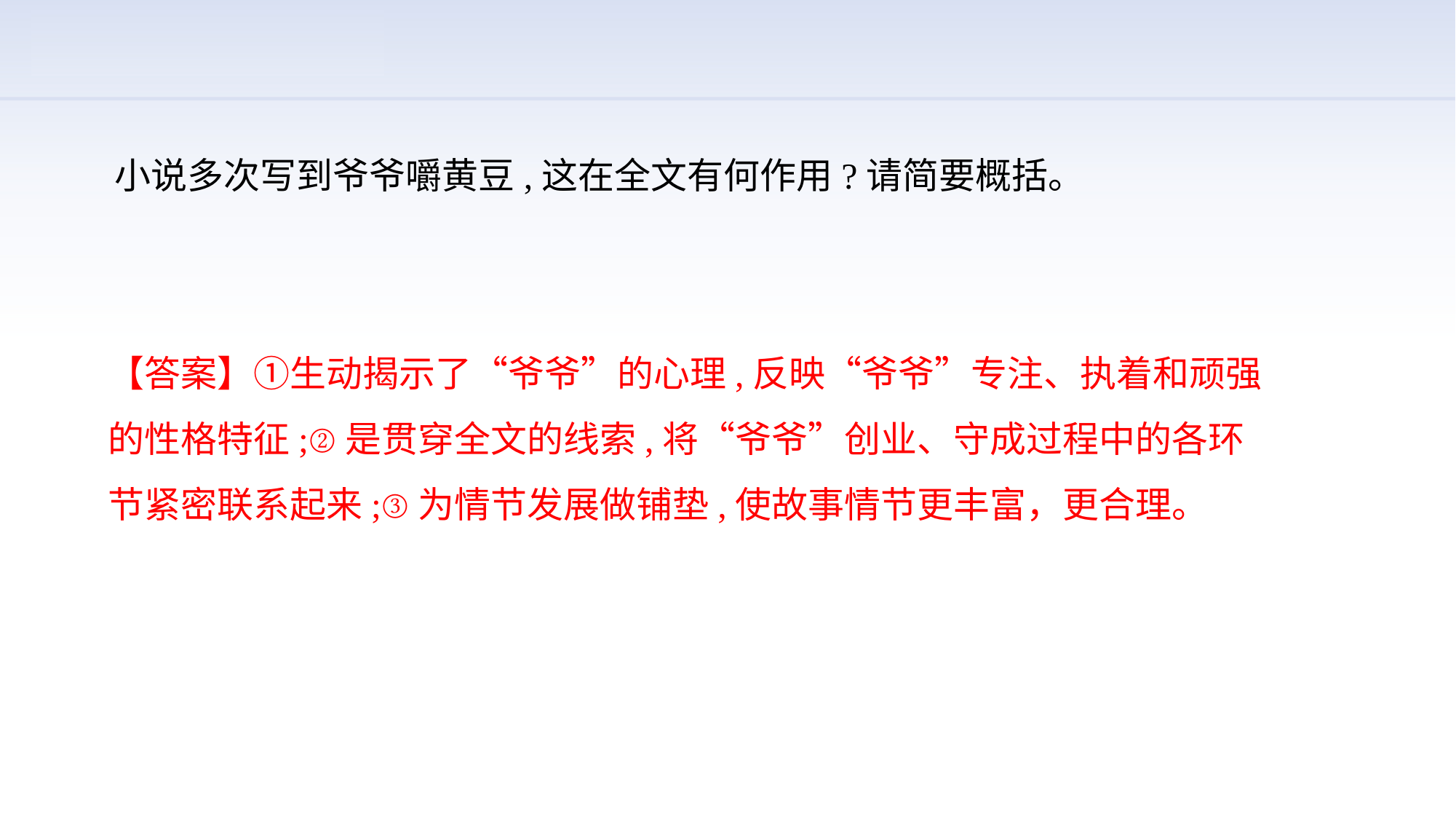

小说多次写到爷爷嚼黄豆,这在全文有何作用?请简要概括。
【答案】①生动揭示了“爷爷”的心理,反映“爷爷”专注、执着和顽强的性格特征;②是贯穿全文的线索,将“爷爷”创业、守成过程中的各环节紧密联系起来;③为情节发展做铺垫,使故事情节更丰富，更合理。